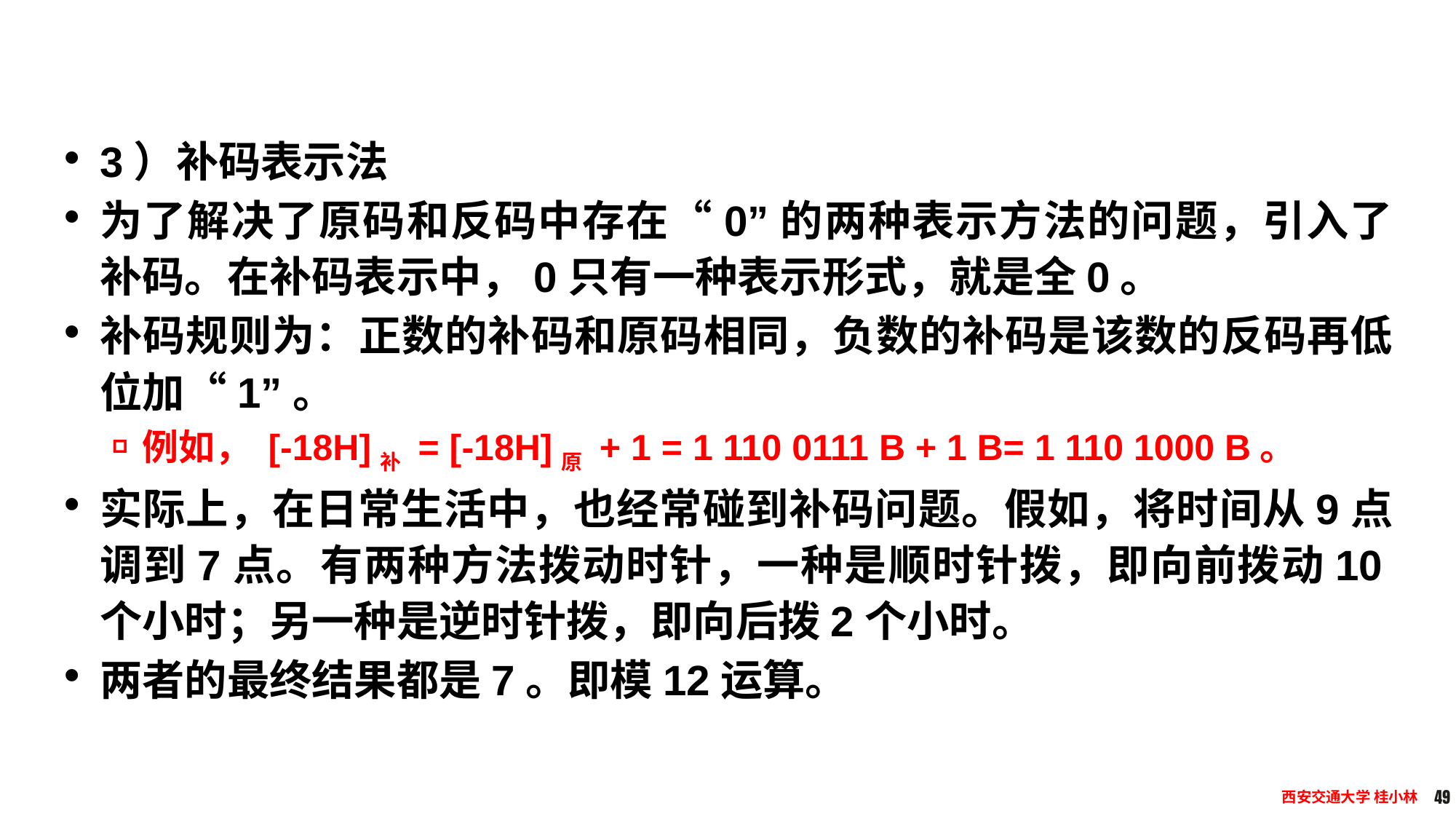

#
3）补码表示法
为了解决了原码和反码中存在“0”的两种表示方法的问题，引入了补码。在补码表示中，0只有一种表示形式，就是全0。
补码规则为：正数的补码和原码相同，负数的补码是该数的反码再低位加“1”。
例如， [-18H]补 = [-18H]原 + 1 = 1 110 0111 B + 1 B= 1 110 1000 B。
实际上，在日常生活中，也经常碰到补码问题。假如，将时间从9点调到7点。有两种方法拨动时针，一种是顺时针拨，即向前拨动10个小时；另一种是逆时针拨，即向后拨2个小时。
两者的最终结果都是7。即模12运算。